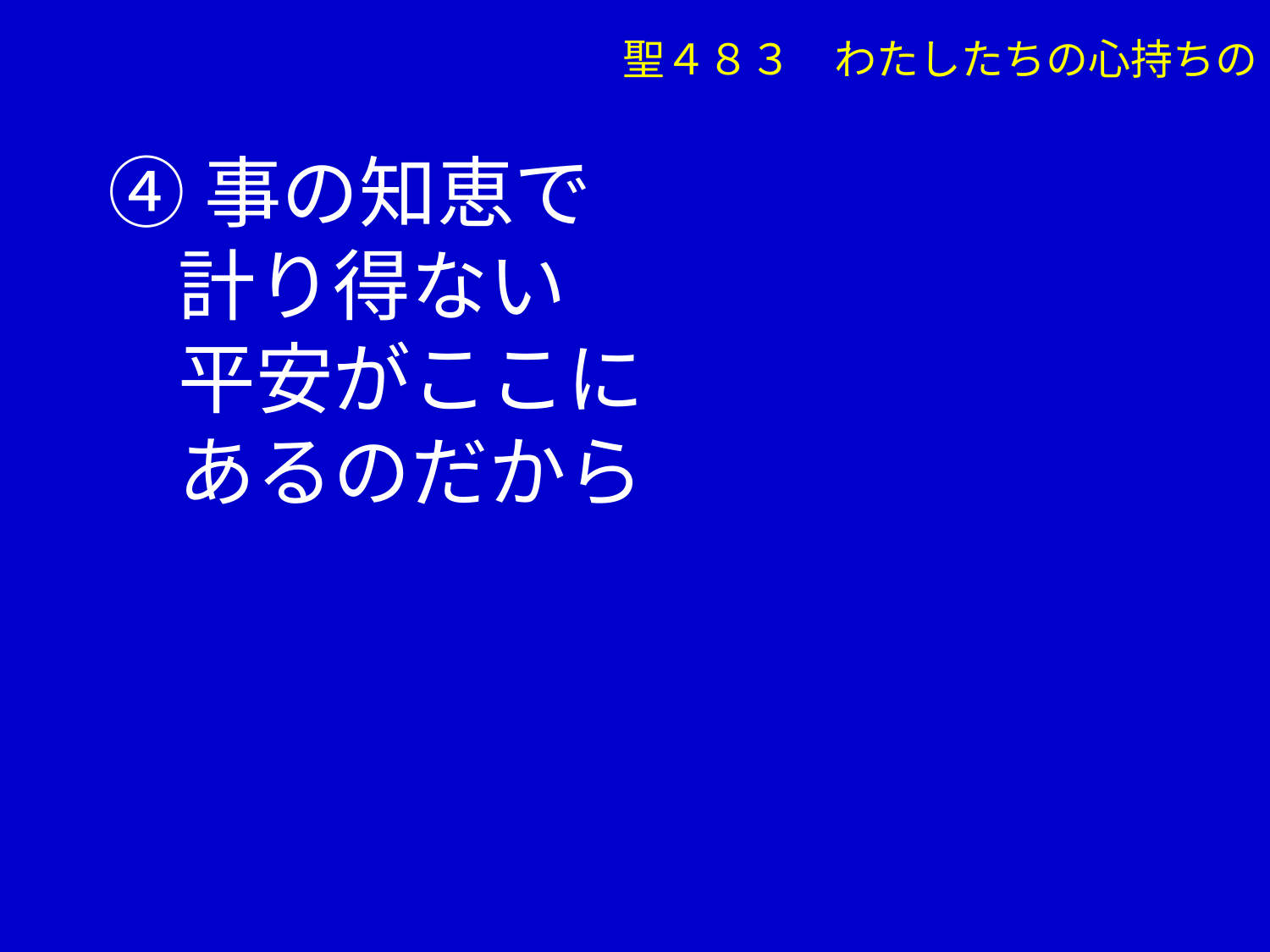

聖４８３　わたしたちの心持ちの
④事の知恵で
   計り得ない
   平安がここに
   あるのだから